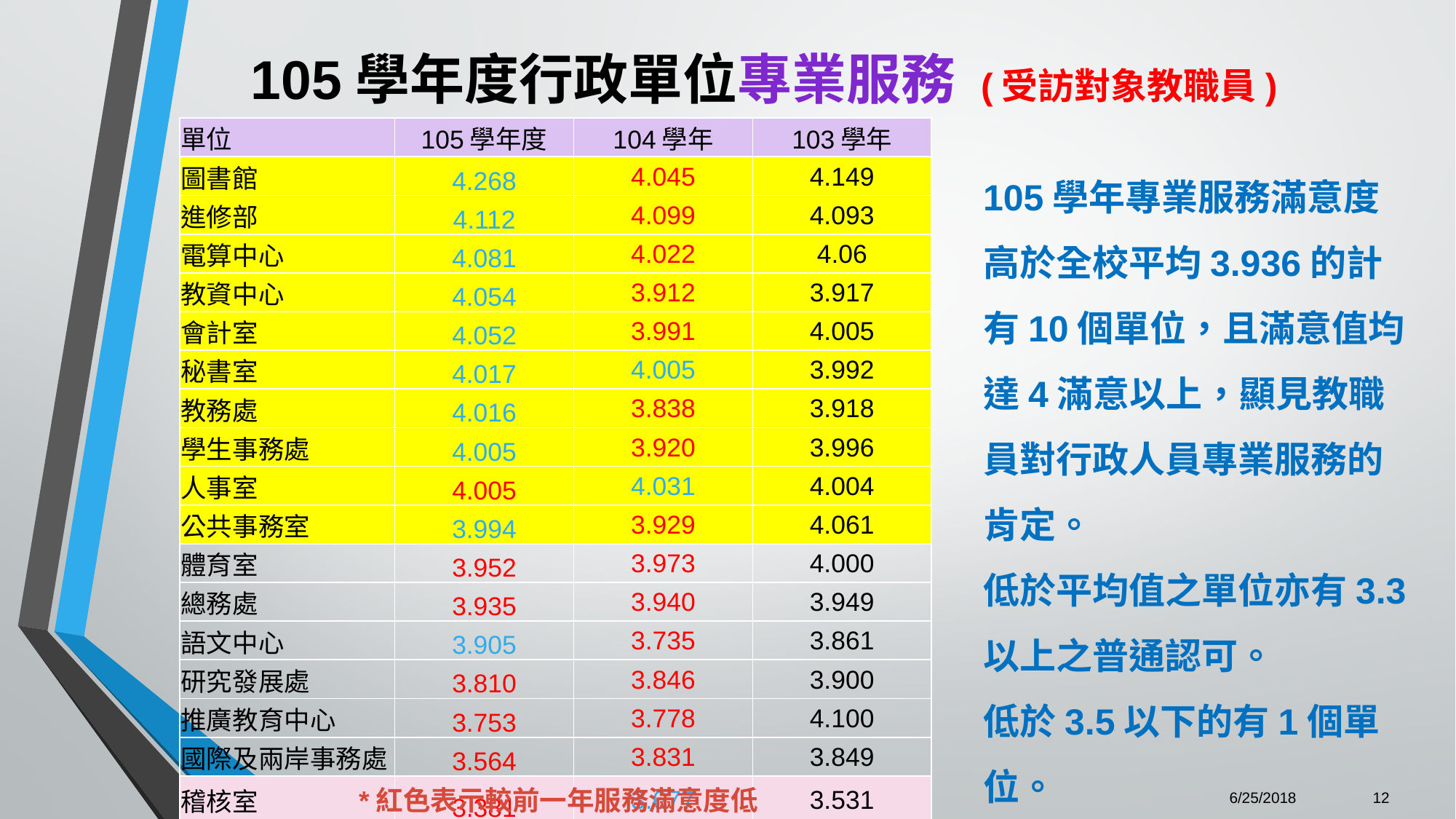

105學年度行政單位專業服務 (受訪對象教職員)

| 單位 | 105學年度 | 104學年 | 103學年 |
| --- | --- | --- | --- |
| 圖書館 | 4.268 | 4.045 | 4.149 |
| 進修部 | 4.112 | 4.099 | 4.093 |
| 電算中心 | 4.081 | 4.022 | 4.06 |
| 教資中心 | 4.054 | 3.912 | 3.917 |
| 會計室 | 4.052 | 3.991 | 4.005 |
| 秘書室 | 4.017 | 4.005 | 3.992 |
| 教務處 | 4.016 | 3.838 | 3.918 |
| 學生事務處 | 4.005 | 3.920 | 3.996 |
| 人事室 | 4.005 | 4.031 | 4.004 |
| 公共事務室 | 3.994 | 3.929 | 4.061 |
| 體育室 | 3.952 | 3.973 | 4.000 |
| 總務處 | 3.935 | 3.940 | 3.949 |
| 語文中心 | 3.905 | 3.735 | 3.861 |
| 研究發展處 | 3.810 | 3.846 | 3.900 |
| 推廣教育中心 | 3.753 | 3.778 | 4.100 |
| 國際及兩岸事務處 | 3.564 | 3.831 | 3.849 |
| 稽核室 | 3.381 | 3.677 | 3.531 |
| 全校整體平均 | 3.936 | 3.934 | 3.970 |
105學年專業服務滿意度高於全校平均3.936的計有10個單位，且滿意值均達4滿意以上，顯見教職員對行政人員專業服務的肯定。
低於平均值之單位亦有3.3以上之普通認可。
低於3.5以下的有1個單位。
12
6/25/2018
*紅色表示較前一年服務滿意度低